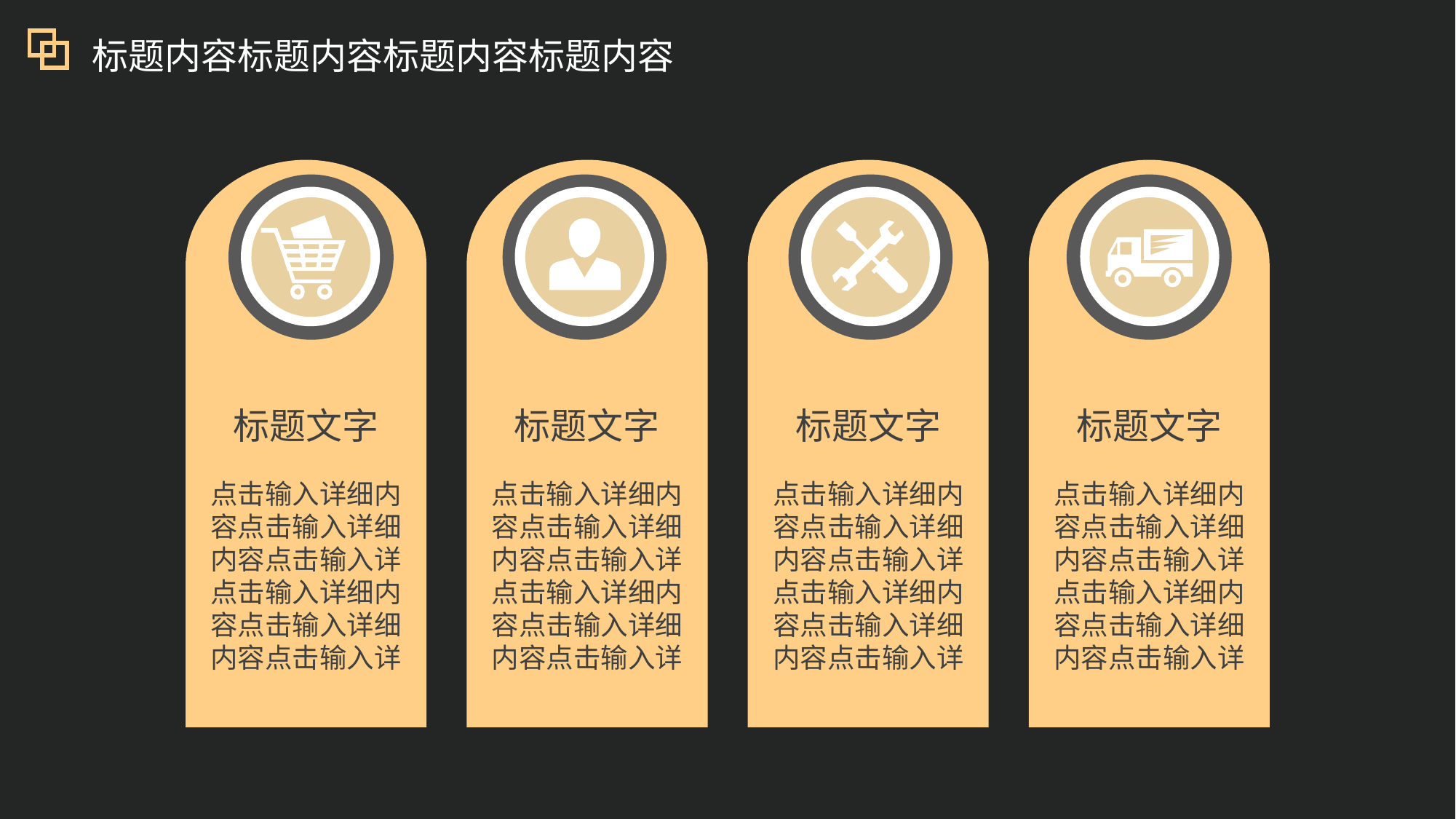

标题内容标题内容标题内容标题内容

标题文字
标题文字
标题文字
标题文字
点击输入详细内容点击输入详细内容点击输入详点击输入详细内容点击输入详细内容点击输入详

点击输入详细内容点击输入详细内容点击输入详点击输入详细内容点击输入详细内容点击输入详

点击输入详细内容点击输入详细内容点击输入详点击输入详细内容点击输入详细内容点击输入详

点击输入详细内容点击输入详细内容点击输入详点击输入详细内容点击输入详细内容点击输入详